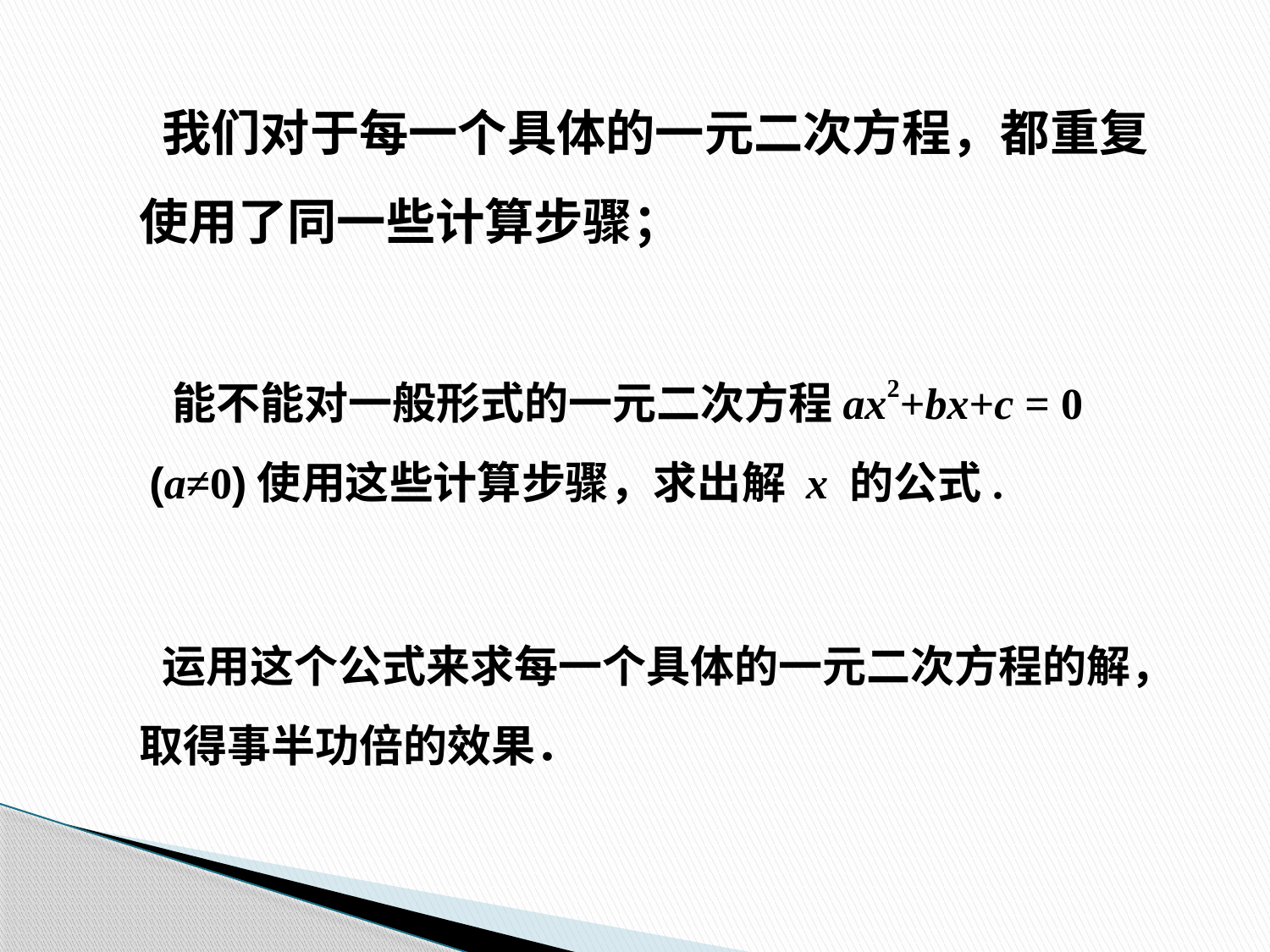

我们对于每一个具体的一元二次方程，都重复使用了同一些计算步骤；
      能不能对一般形式的一元二次方程ax2+bx+c = 0 (a≠0)使用这些计算步骤，求出解 x 的公式.
      运用这个公式来求每一个具体的一元二次方程的解，取得事半功倍的效果．